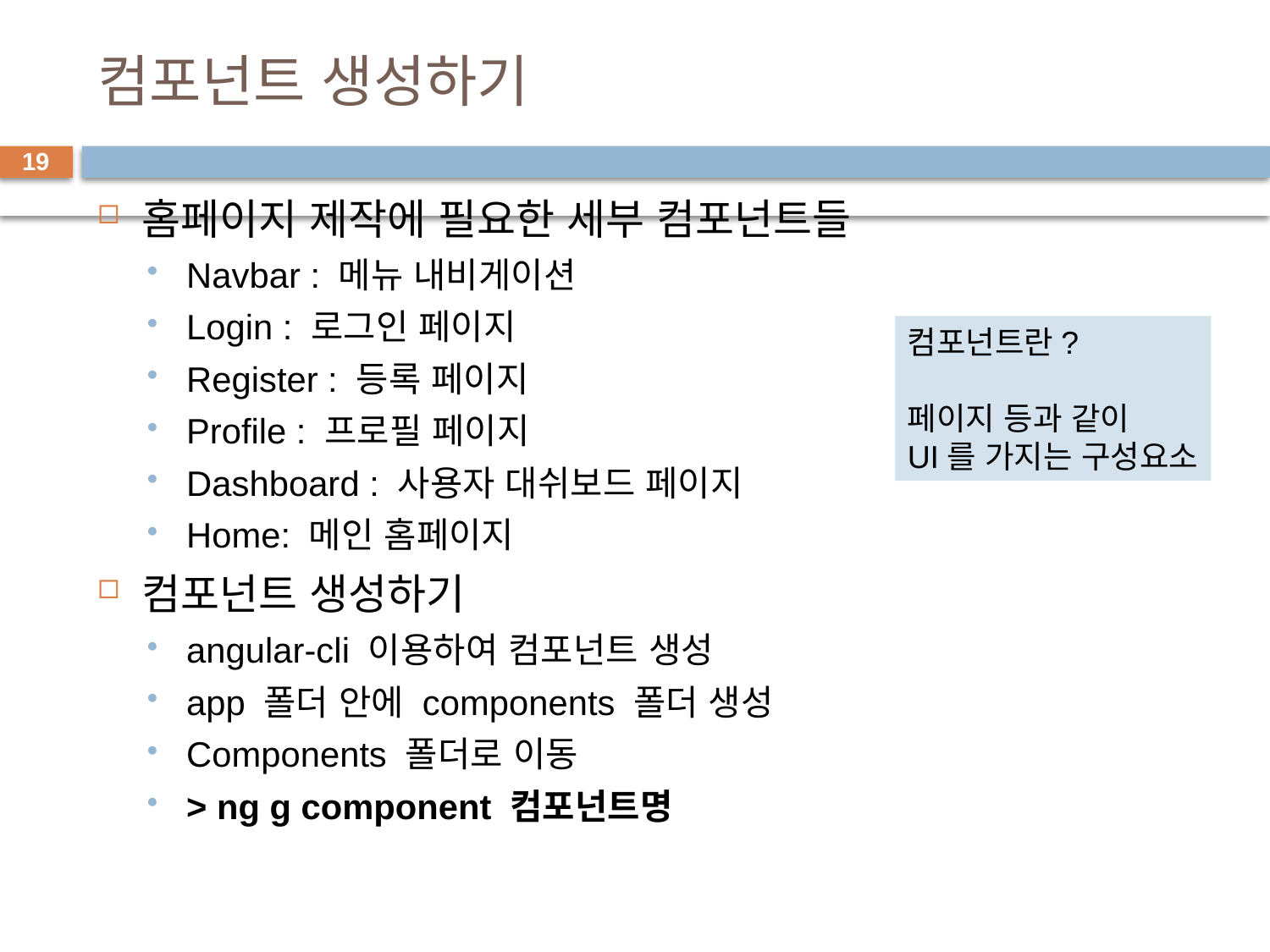

# 컴포넌트 생성하기
19
홈페이지 제작에 필요한 세부 컴포넌트들
Navbar : 메뉴 내비게이션
Login : 로그인 페이지
Register : 등록 페이지
Profile : 프로필 페이지
Dashboard : 사용자 대쉬보드 페이지
Home: 메인 홈페이지
컴포넌트 생성하기
angular-cli 이용하여 컴포넌트 생성
app 폴더 안에 components 폴더 생성
Components 폴더로 이동
> ng g component 컴포넌트명

컴포넌트란?

페이지 등과 같이
UI를 가지는 구성요소